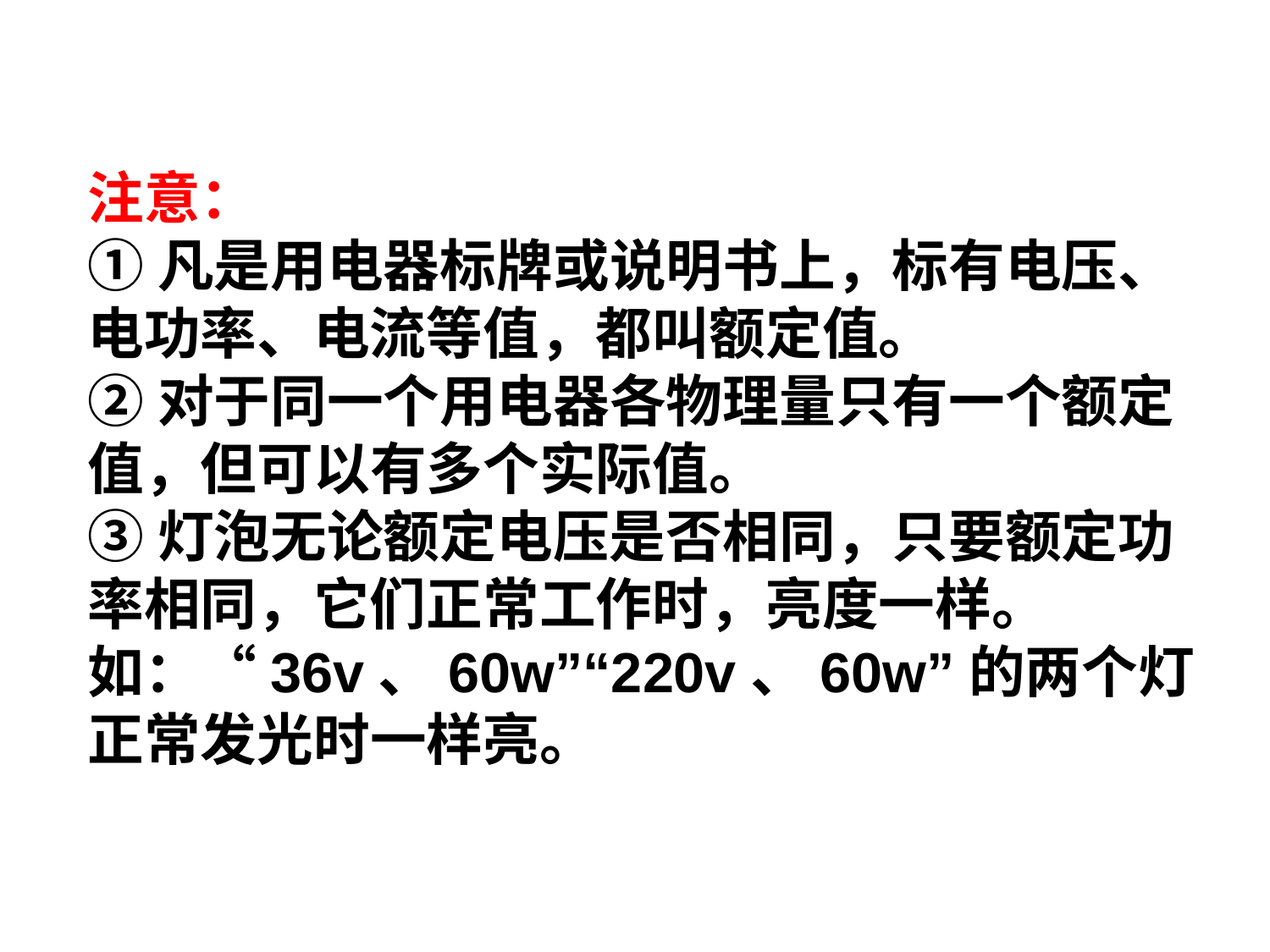

#
注意：
①凡是用电器标牌或说明书上，标有电压、电功率、电流等值，都叫额定值。
②对于同一个用电器各物理量只有一个额定值，但可以有多个实际值。
③灯泡无论额定电压是否相同，只要额定功率相同，它们正常工作时，亮度一样。
如：“36v、60w”“220v、60w”的两个灯正常发光时一样亮。